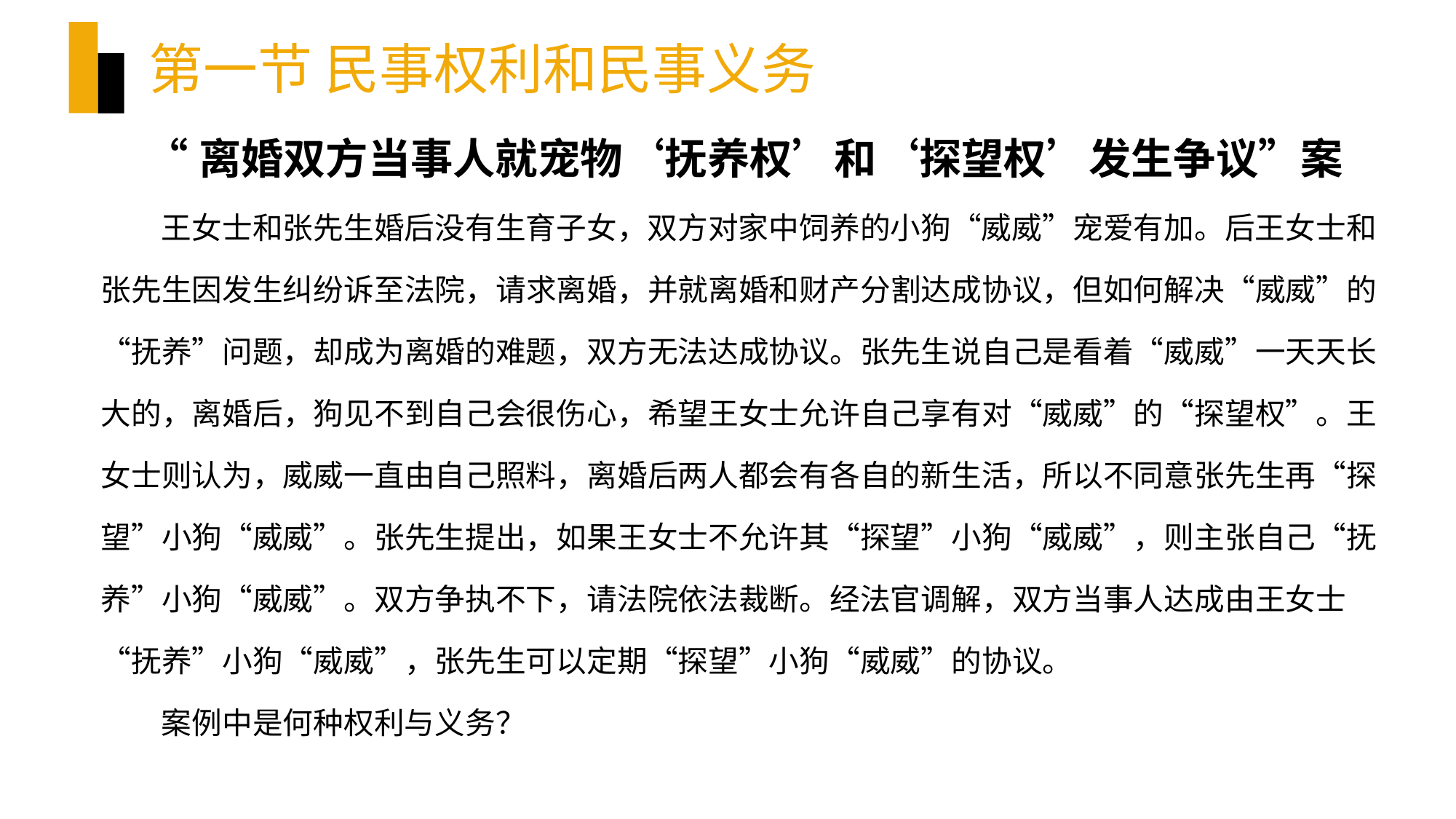

# 第一节 民事权利和民事义务
“离婚双方当事人就宠物‘抚养权’和‘探望权’发生争议”案
王女士和张先生婚后没有生育子女，双方对家中饲养的小狗“威威”宠爱有加。后王女士和张先生因发生纠纷诉至法院，请求离婚，并就离婚和财产分割达成协议，但如何解决“威威”的“抚养”问题，却成为离婚的难题，双方无法达成协议。张先生说自己是看着“威威”一天天长大的，离婚后，狗见不到自己会很伤心，希望王女士允许自己享有对“威威”的“探望权”。王女士则认为，威威一直由自己照料，离婚后两人都会有各自的新生活，所以不同意张先生再“探望”小狗“威威”。张先生提出，如果王女士不允许其“探望”小狗“威威”，则主张自己“抚养”小狗“威威”。双方争执不下，请法院依法裁断。经法官调解，双方当事人达成由王女士“抚养”小狗“威威”，张先生可以定期“探望”小狗“威威”的协议。
案例中是何种权利与义务？